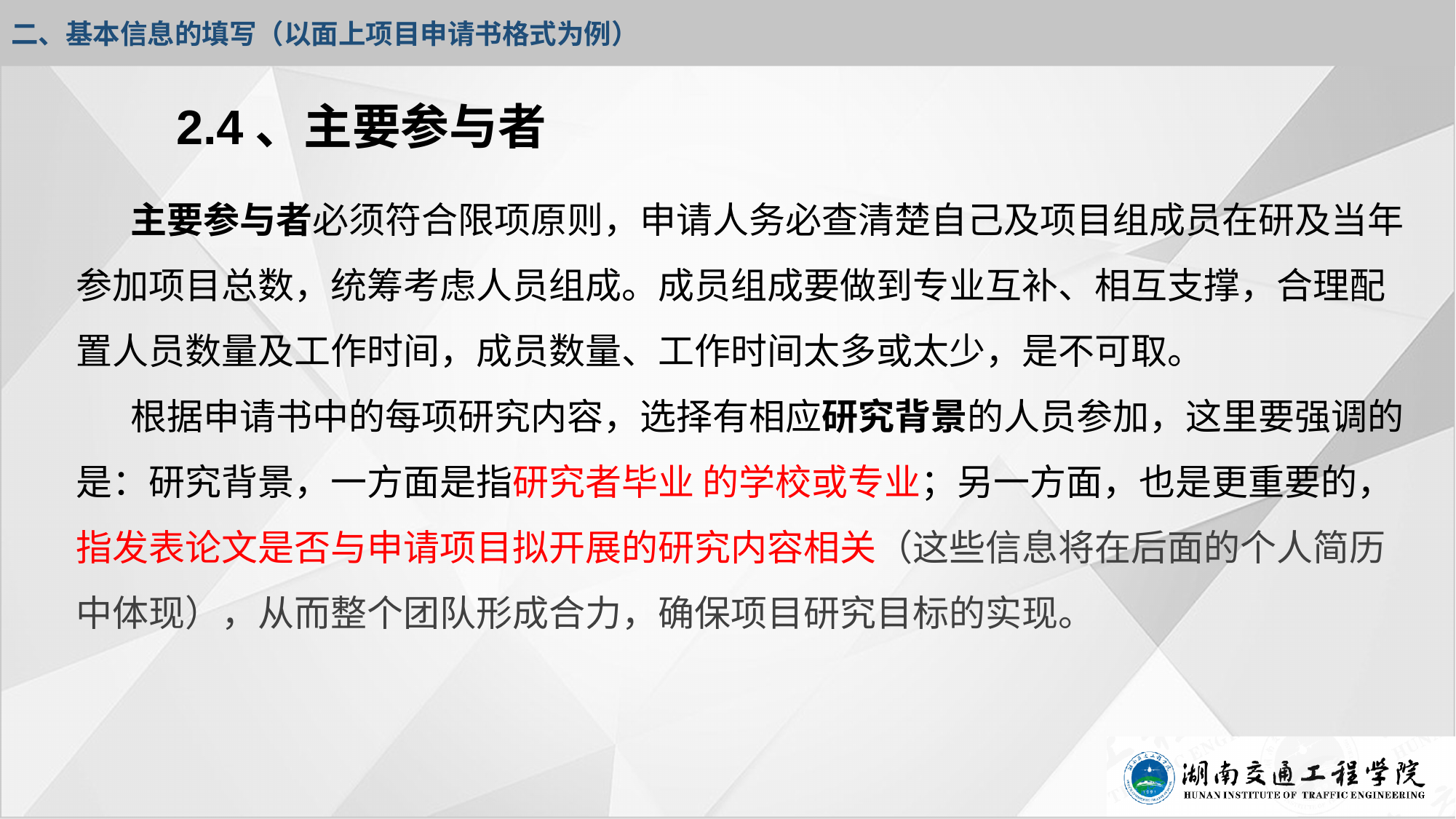

二、基本信息的填写（以面上项目申请书格式为例）
# 2.4、主要参与者
主要参与者必须符合限项原则，申请人务必查清楚自己及项目组成员在研及当年参加项目总数，统筹考虑人员组成。成员组成要做到专业互补、相互支撑，合理配置人员数量及工作时间，成员数量、工作时间太多或太少，是不可取。
根据申请书中的每项研究内容，选择有相应研究背景的人员参加，这里要强调的是：研究背景，一方面是指研究者毕业 的学校或专业；另一方面，也是更重要的，指发表论文是否与申请项目拟开展的研究内容相关（这些信息将在后面的个人简历中体现），从而整个团队形成合力，确保项目研究目标的实现。